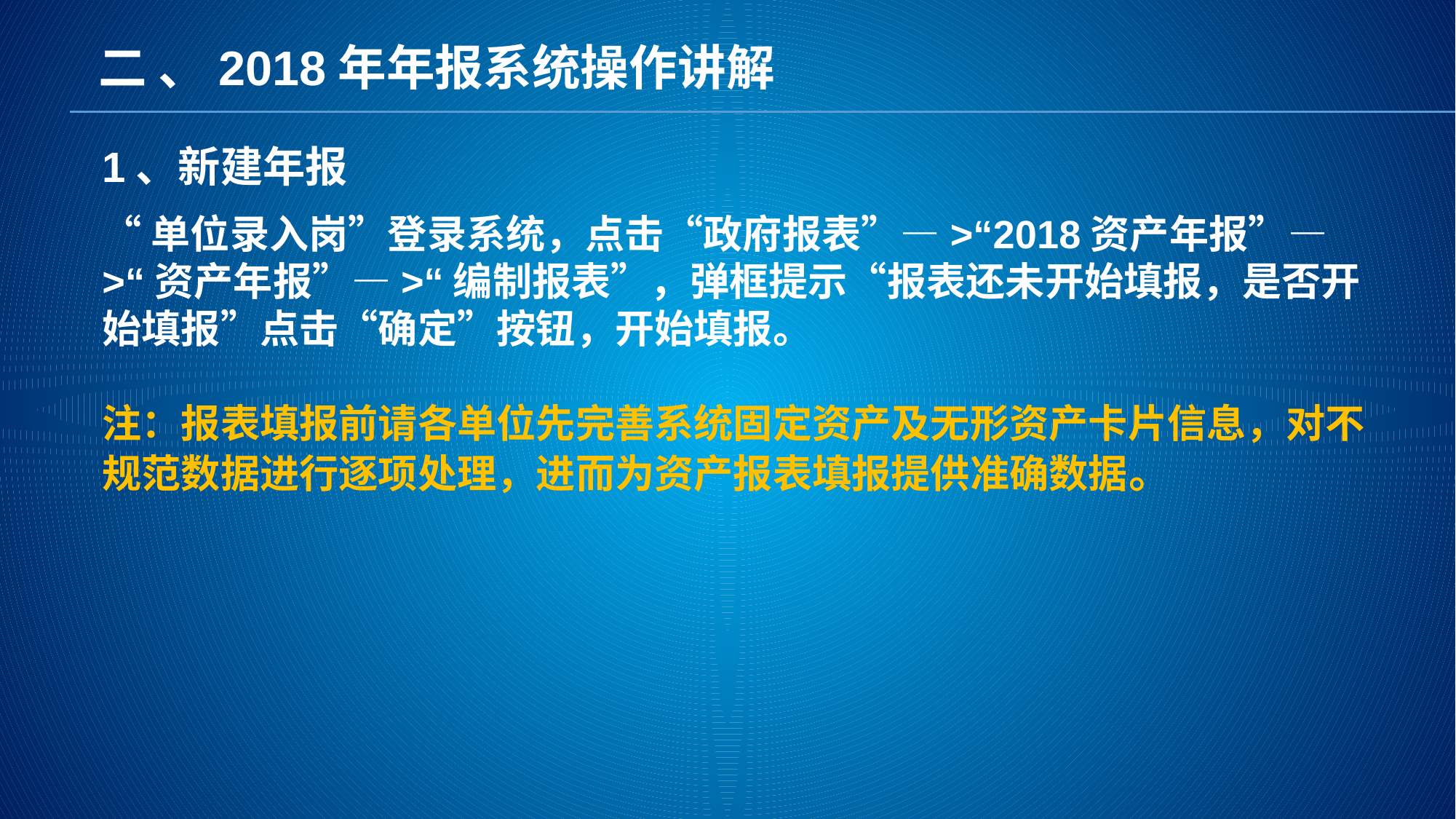

二 、2018年年报系统操作讲解
1、新建年报
“单位录入岗”登录系统，点击“政府报表”—>“2018资产年报”—>“资产年报”—>“编制报表”，弹框提示“报表还未开始填报，是否开始填报”点击“确定”按钮，开始填报。

注：报表填报前请各单位先完善系统固定资产及无形资产卡片信息，对不规范数据进行逐项处理，进而为资产报表填报提供准确数据。